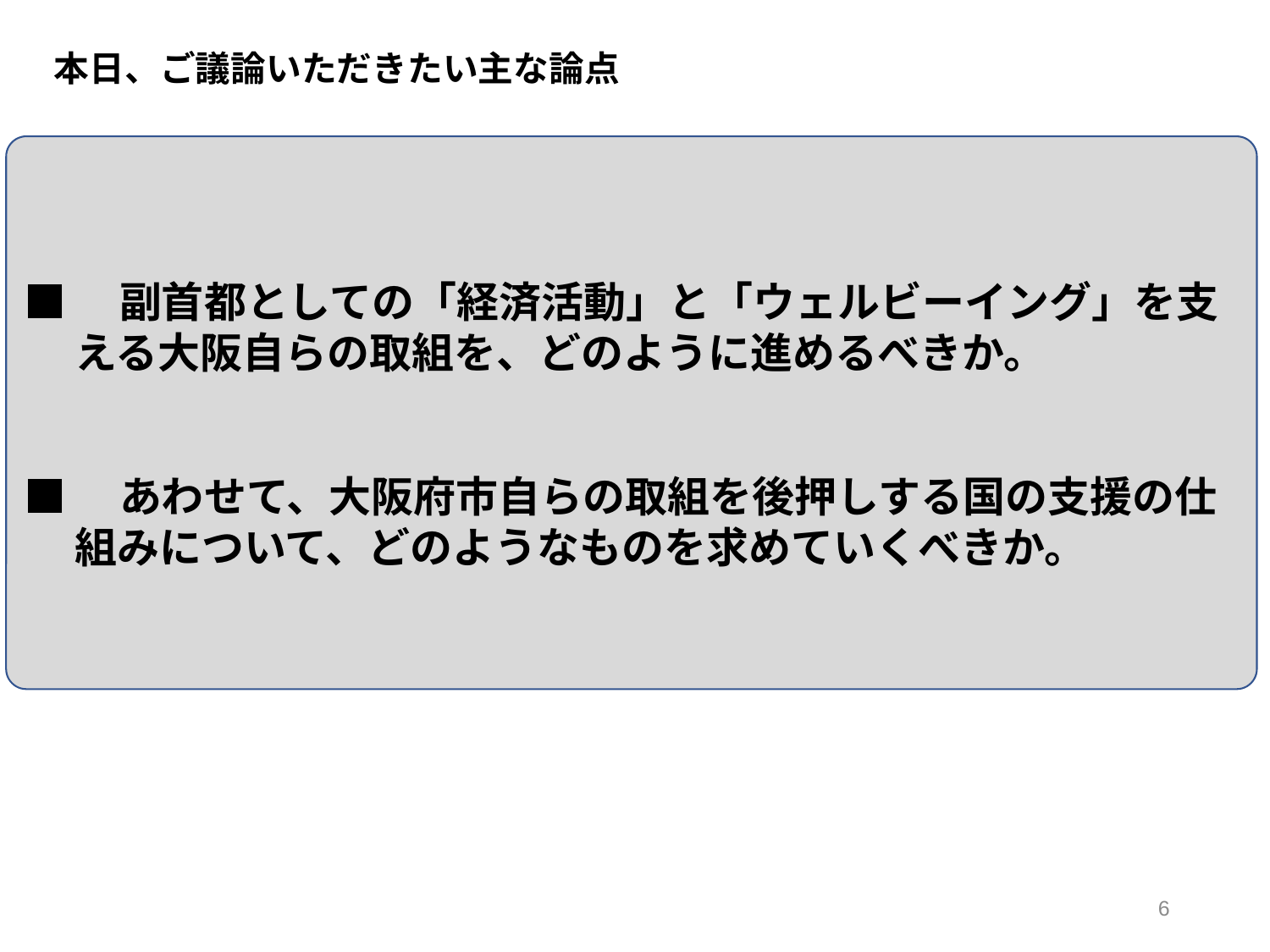

本日、ご議論いただきたい主な論点
■　副首都としての「経済活動」と「ウェルビーイング」を支える大阪自らの取組を、どのように進めるべきか。

■　あわせて、大阪府市自らの取組を後押しする国の支援の仕組みについて、どのようなものを求めていくべきか。
6